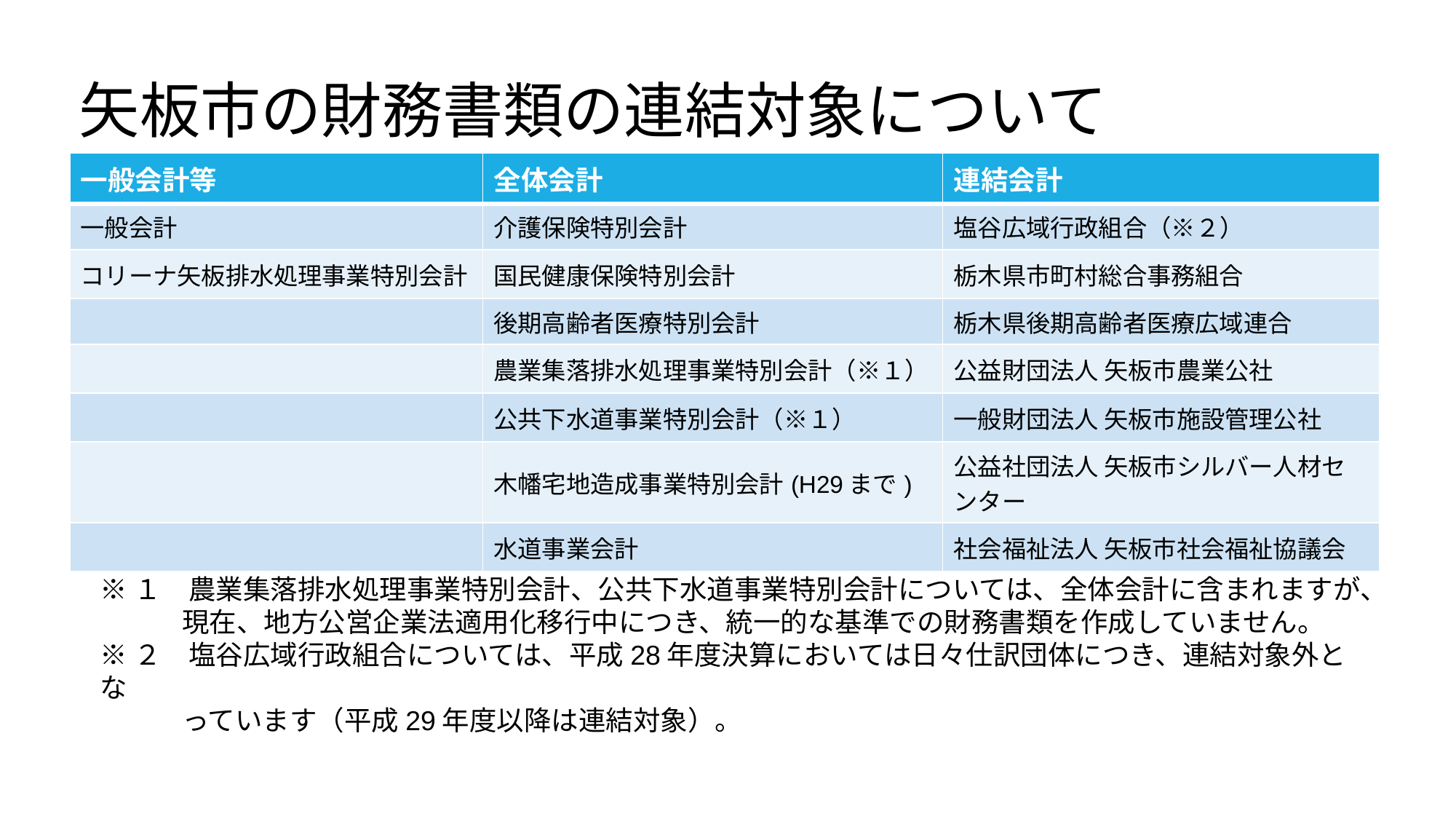

矢板市の財務書類の連結対象について
| 一般会計等 | 全体会計 | 連結会計 |
| --- | --- | --- |
| 一般会計 | 介護保険特別会計 | 塩谷広域行政組合（※２） |
| コリーナ矢板排水処理事業特別会計 | 国民健康保険特別会計 | 栃木県市町村総合事務組合 |
|  | 後期高齢者医療特別会計 | 栃木県後期高齢者医療広域連合 |
|  | 農業集落排水処理事業特別会計（※１） | 公益財団法人 矢板市農業公社 |
|  | 公共下水道事業特別会計（※１） | 一般財団法人 矢板市施設管理公社 |
|  | 木幡宅地造成事業特別会計(H29まで) | 公益社団法人 矢板市シルバー人材センター |
|  | 水道事業会計 | 社会福祉法人 矢板市社会福祉協議会 |
※１　農業集落排水処理事業特別会計、公共下水道事業特別会計については、全体会計に含まれますが、
　　　現在、地方公営企業法適用化移行中につき、統一的な基準での財務書類を作成していません。
※２　塩谷広域行政組合については、平成28年度決算においては日々仕訳団体につき、連結対象外とな
　　　っています（平成29年度以降は連結対象）。